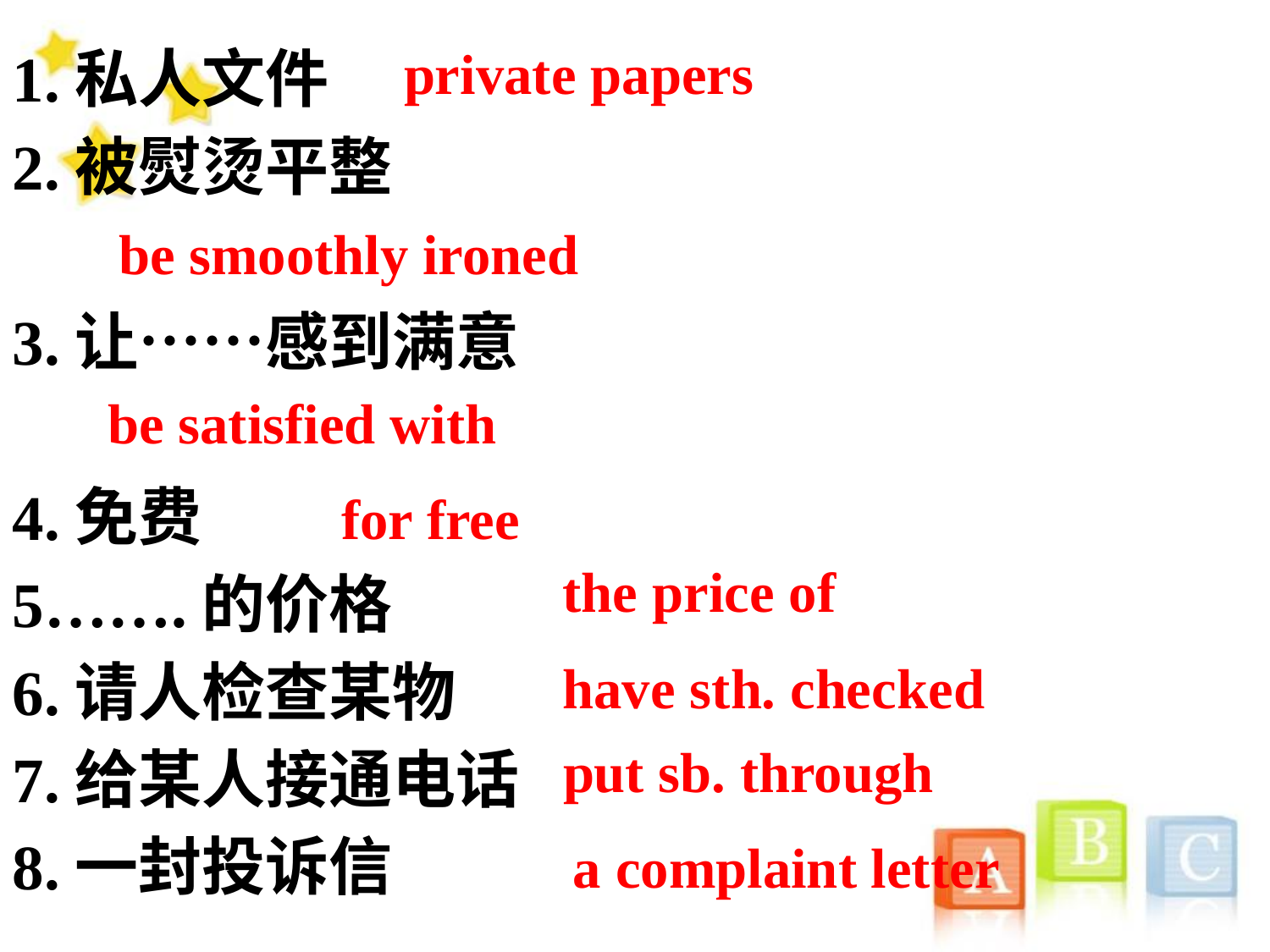

1.私人文件
2.被熨烫平整

3.让……感到满意

4.免费
5…….的价格
6.请人检查某物
7.给某人接通电话
8.一封投诉信
private papers
be smoothly ironed
be satisfied with
for free
the price of
have sth. checked
put sb. through
a complaint letter